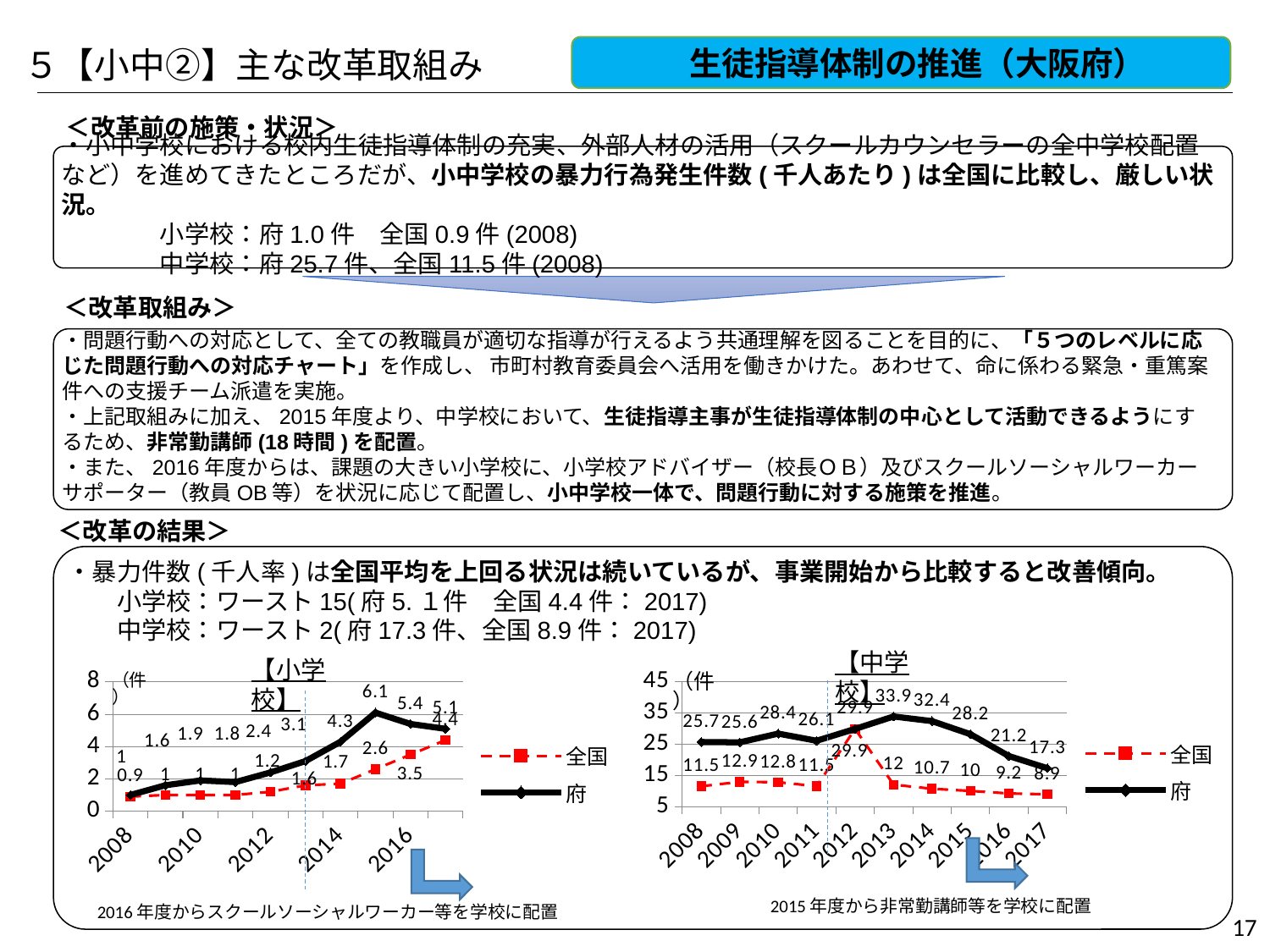

５【小中②】主な改革取組み
　生徒指導体制の推進（大阪府）
＜改革前の施策・状況＞
・小中学校における校内生徒指導体制の充実、外部人材の活用（スクールカウンセラーの全中学校配置など）を進めてきたところだが、小中学校の暴力行為発生件数(千人あたり)は全国に比較し、厳しい状況。
　　　　小学校：府1.0件　全国0.9件(2008)
　　　　中学校：府25.7件、全国11.5件(2008)

＜改革取組み＞
・問題行動への対応として、全ての教職員が適切な指導が行えるよう共通理解を図ることを目的に、「５つのレベルに応じた問題行動への対応チャート」を作成し、 市町村教育委員会へ活用を働きかけた。あわせて、命に係わる緊急・重篤案件への支援チーム派遣を実施。
・上記取組みに加え、2015年度より、中学校において、生徒指導主事が生徒指導体制の中心として活動できるようにするため、非常勤講師(18時間)を配置。
・また、2016年度からは、課題の大きい小学校に、小学校アドバイザー（校長ＯＢ）及びスクールソーシャルワーカーサポーター（教員OB等）を状況に応じて配置し、小中学校一体で、問題行動に対する施策を推進。
＜改革の結果＞
・暴力件数(千人率)は全国平均を上回る状況は続いているが、事業開始から比較すると改善傾向。
　　小学校：ワースト15(府5.１件　全国4.4件：2017)
　　中学校：ワースト2(府17.3件、全国8.9件：2017)
【中学校】
【小学校】

### Chart

| Category | 全国 | 府 |
|---|---|---|
| 2008 | 11.5 | 25.7 |
| 2009 | 12.9 | 25.6 |
| 2010 | 12.8 | 28.4 |
| 2011 | 11.5 | 26.1 |
| 2012 | 29.9 | 29.9 |
| 2013 | 12.0 | 33.9 |
| 2014 | 10.7 | 32.4 |
| 2015 | 10.0 | 28.2 |
| 2016 | 9.2 | 21.2 |
| 2017 | 8.9 | 17.3 |

### Chart

| Category | 全国 | 府 |
|---|---|---|
| 2008 | 0.9 | 1.0 |
| 2009 | 1.0 | 1.6 |
| 2010 | 1.0 | 1.9 |
| 2011 | 1.0 | 1.8 |
| 2012 | 1.2 | 2.4 |
| 2013 | 1.6 | 3.1 |
| 2014 | 1.7 | 4.3 |
| 2015 | 2.6 | 6.1 |
| 2016 | 3.5 | 5.4 |
| 2017 | 4.4 | 5.1 |

2015年度から非常勤講師等を学校に配置
2016年度からスクールソーシャルワーカー等を学校に配置
17